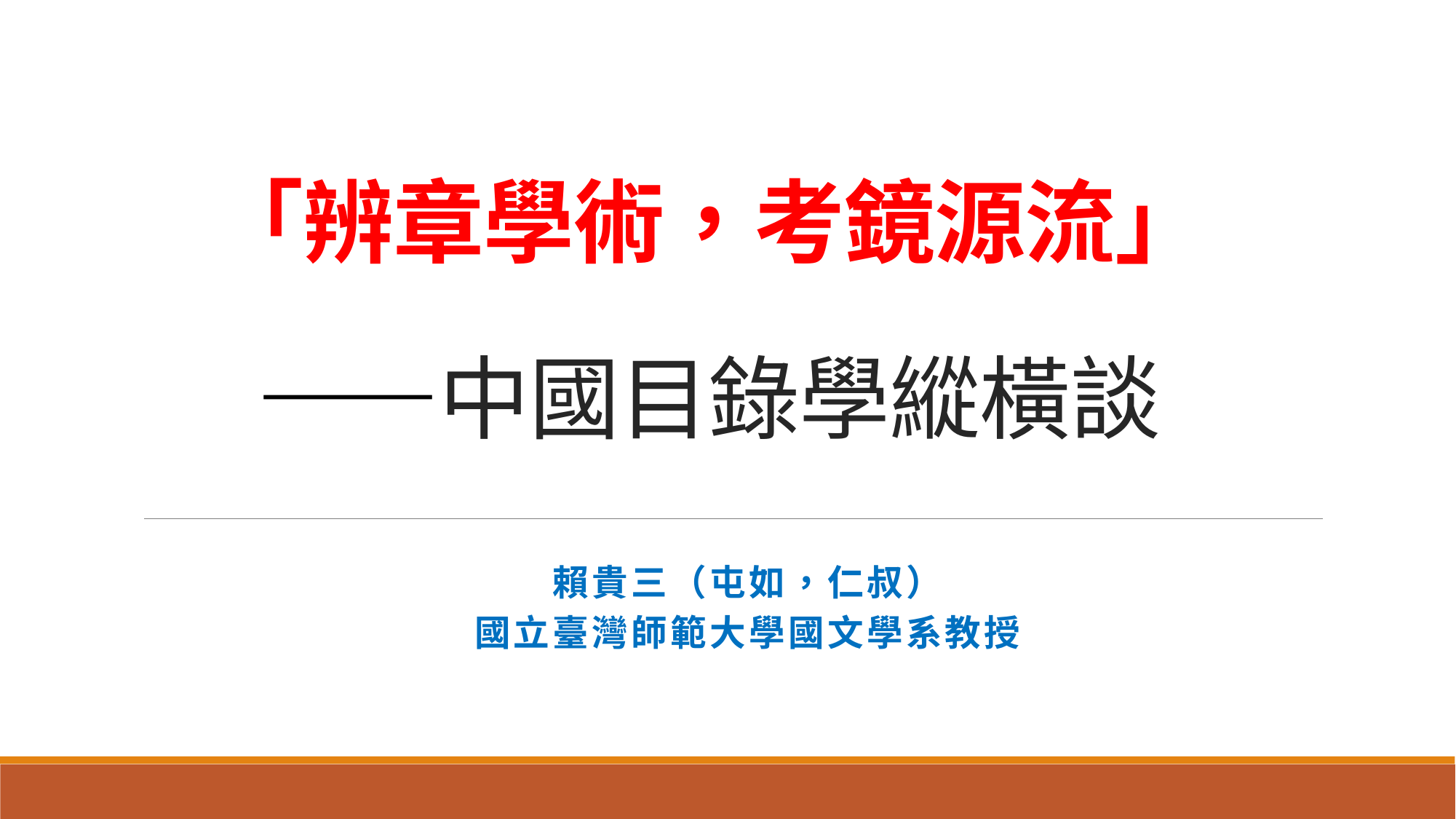

# 「辨章學術，考鏡源流」 ——中國目錄學縱橫談

賴貴三（屯如，仁叔）
國立臺灣師範大學國文學系教授